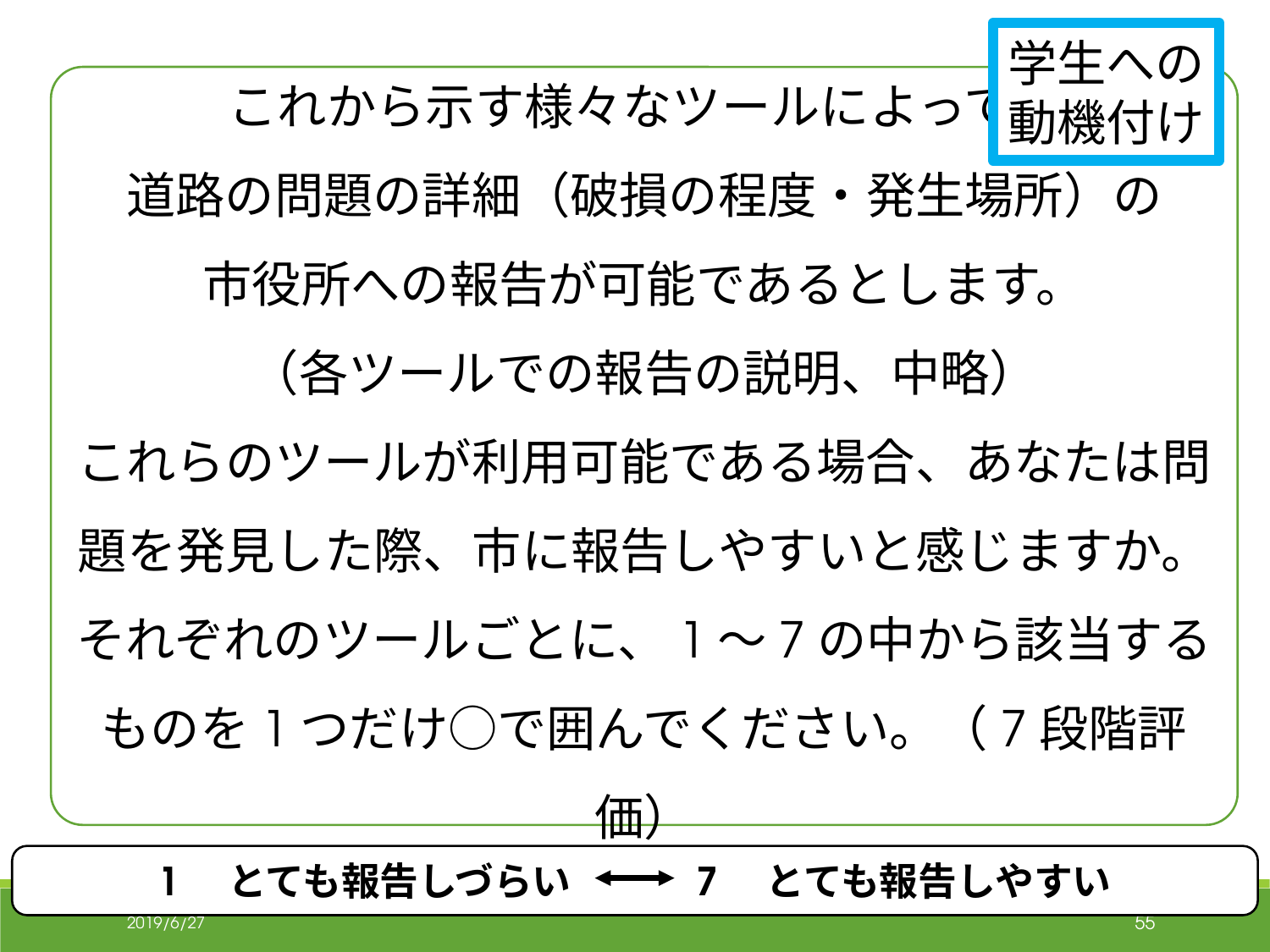

### Chart: 破損を発見した経験

| Category |
|---|
学生への
動機付け
これから示す様々なツールによって、
道路の問題の詳細（破損の程度・発生場所）の
市役所への報告が可能であるとします。
（各ツールでの報告の説明、中略）
これらのツールが利用可能である場合、あなたは問題を発見した際、市に報告しやすいと感じますか。
それぞれのツールごとに、1〜7の中から該当する
ものを1つだけ○で囲んでください。（7段階評価）
1　とても報告しづらい　　　7　とても報告しやすい
2019/6/27
55